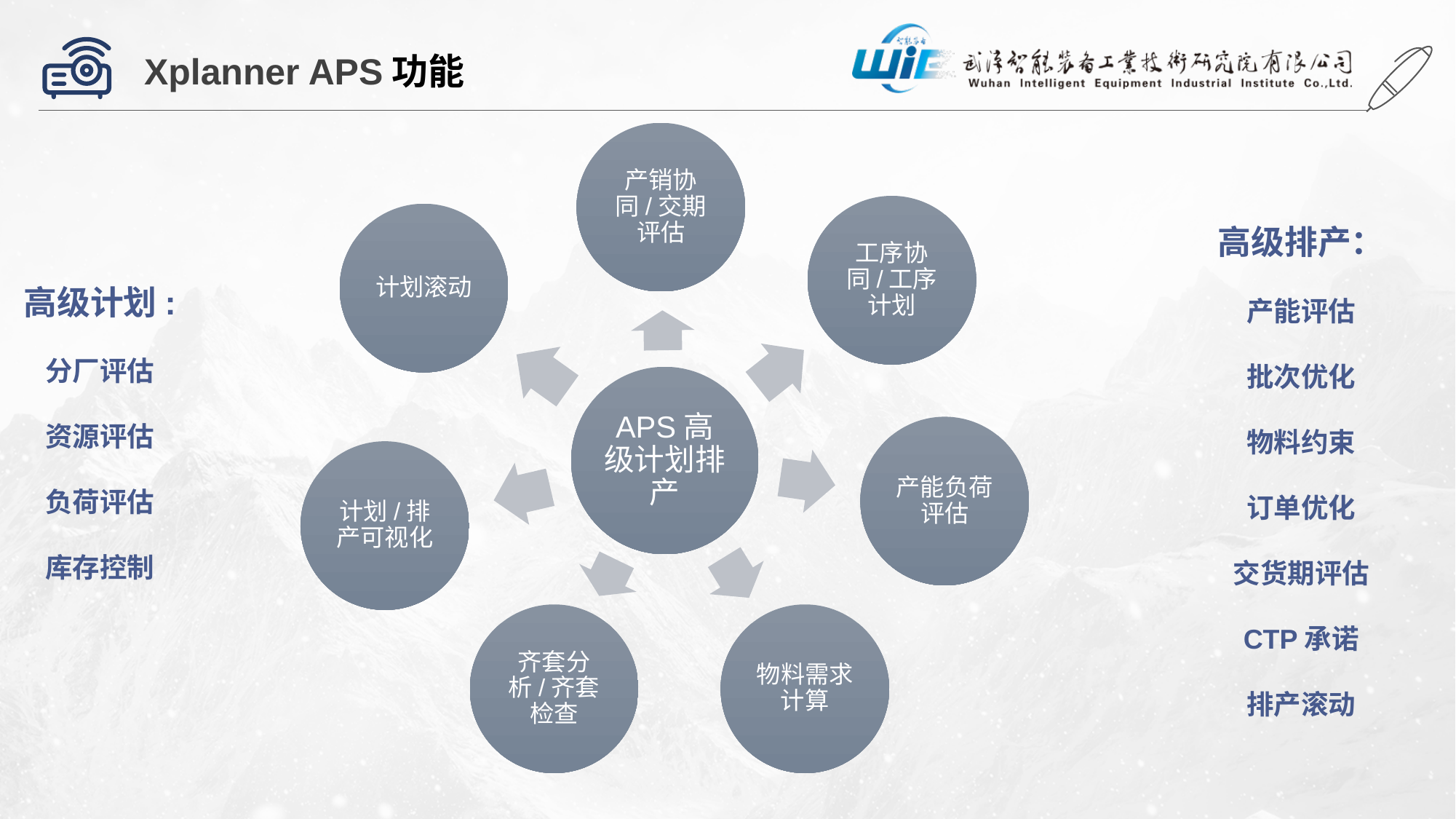

Xplanner APS功能
APS高级计划排产

产销协同/交期评估

工序协同/工序计划

产能负荷评估

物料需求计算

齐套分析/齐套检查

计划/排产可视化

计划滚动
高级排产：
产能评估
批次优化
物料约束
订单优化
交货期评估
CTP承诺
排产滚动
高级计划:
分厂评估
资源评估
负荷评估
库存控制